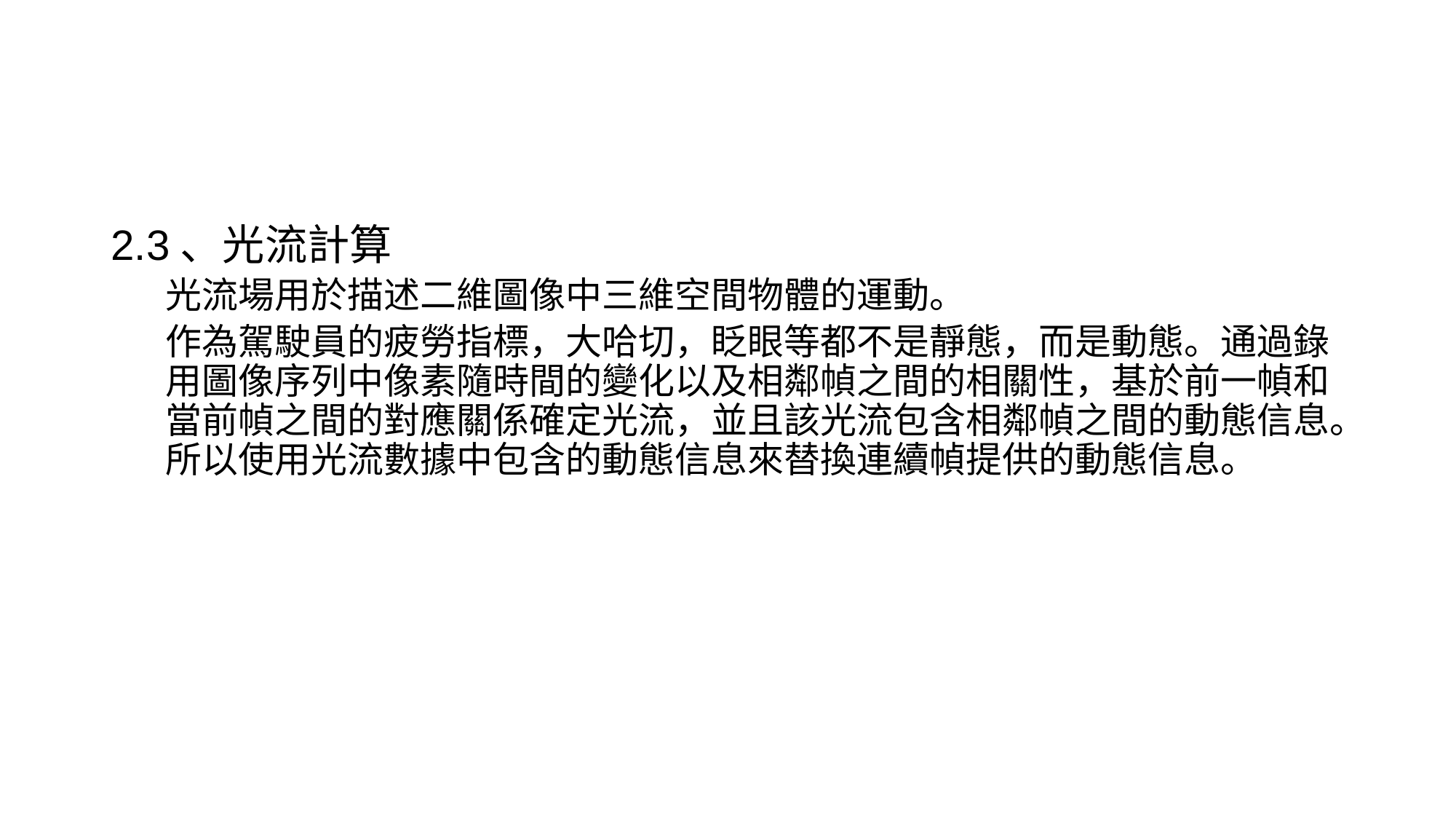

#
2.3、光流計算
光流場用於描述二維圖像中三維空間物體的運動。
作為駕駛員的疲勞指標，大哈切，眨眼等都不是靜態，而是動態。通過錄用圖像序列中像素隨時間的變化以及相鄰幀之間的相關性，基於前一幀和當前幀之間的對應關係確定光流，並且該光流包含相鄰幀之間的動態信息。所以使用光流數據中包含的動態信息來替換連續幀提供的動態信息。